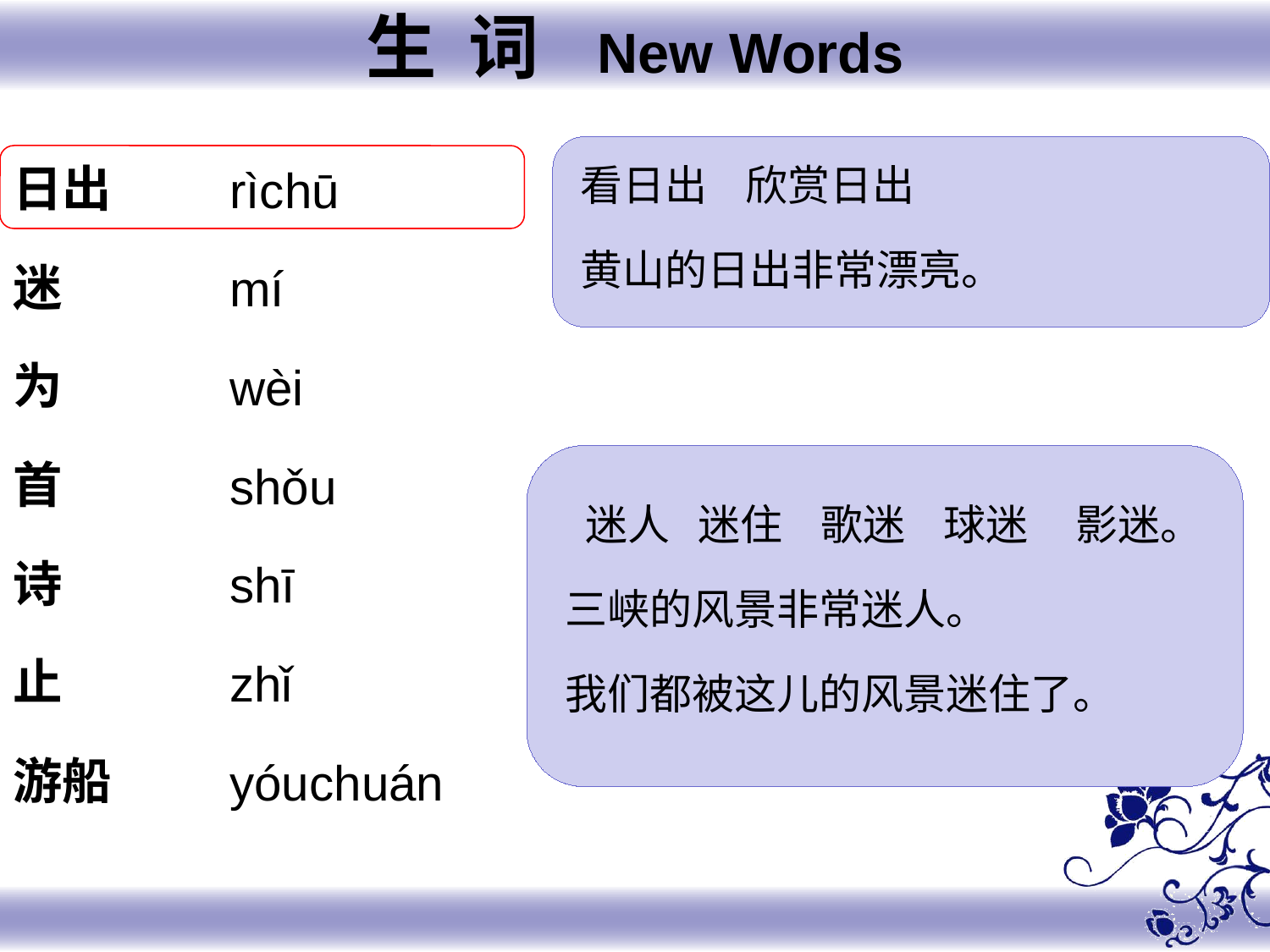

生  词   New Words
日出
迷
为
首
诗
止
游船
rìchū
mí
wèi
shǒu
shī
zhǐ
yóuchuán
看日出    欣赏日出
黄山的日出非常漂亮。

 迷人   迷住    歌迷    球迷     影迷。
三峡的风景非常迷人。
我们都被这儿的风景迷住了。